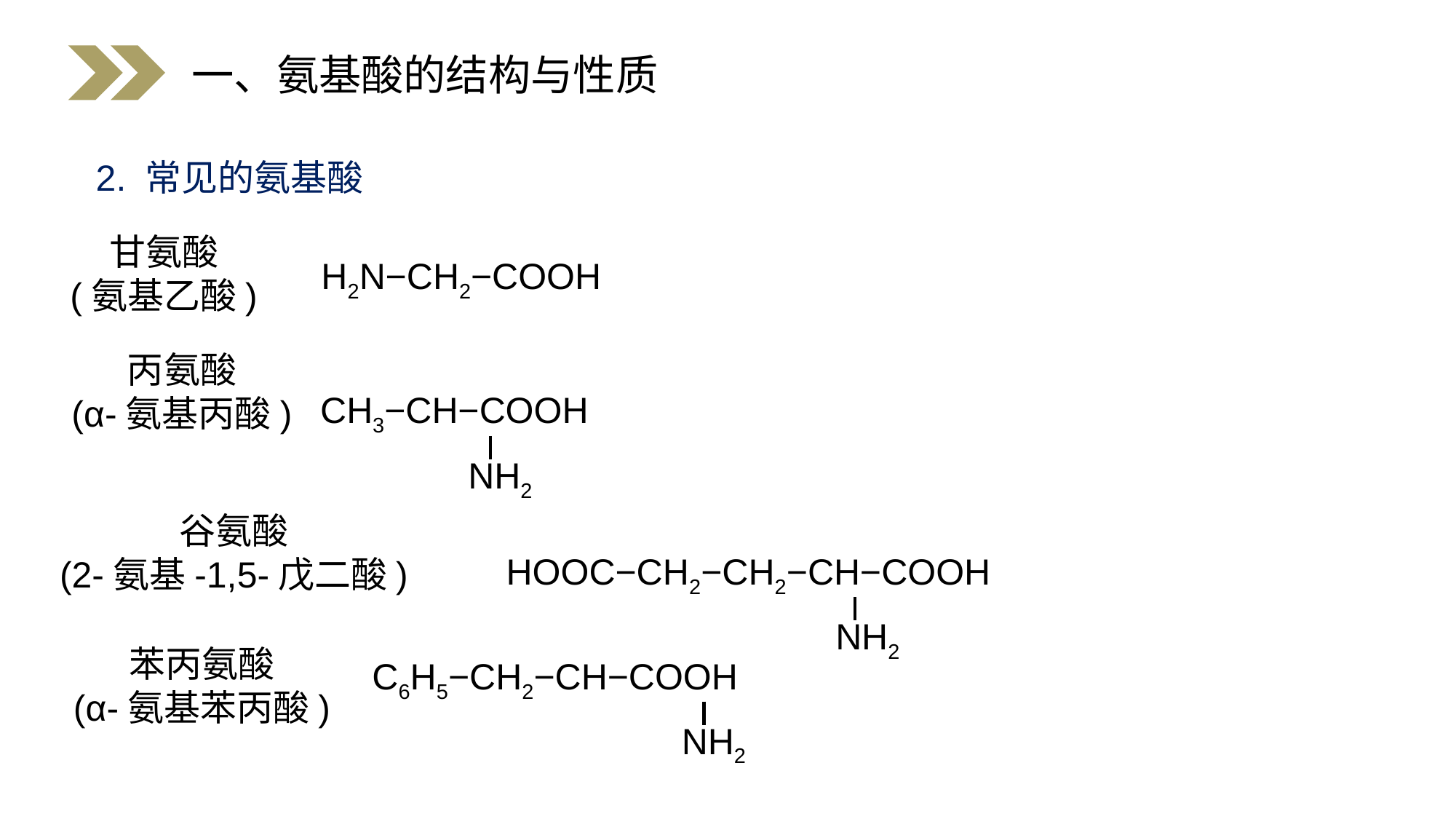

一、氨基酸的结构与性质
2. 常见的氨基酸
甘氨酸
(氨基乙酸)
H2N−CH2−COOH
丙氨酸
(α-氨基丙酸)
CH3−CH−COOH
NH2
谷氨酸
(2-氨基-­1,5­-戊二酸)
HOOC−CH2−CH2−CH−COOH
NH2
苯丙氨酸
(α-氨基苯丙酸)
C6H5−CH2−CH−COOH
NH2